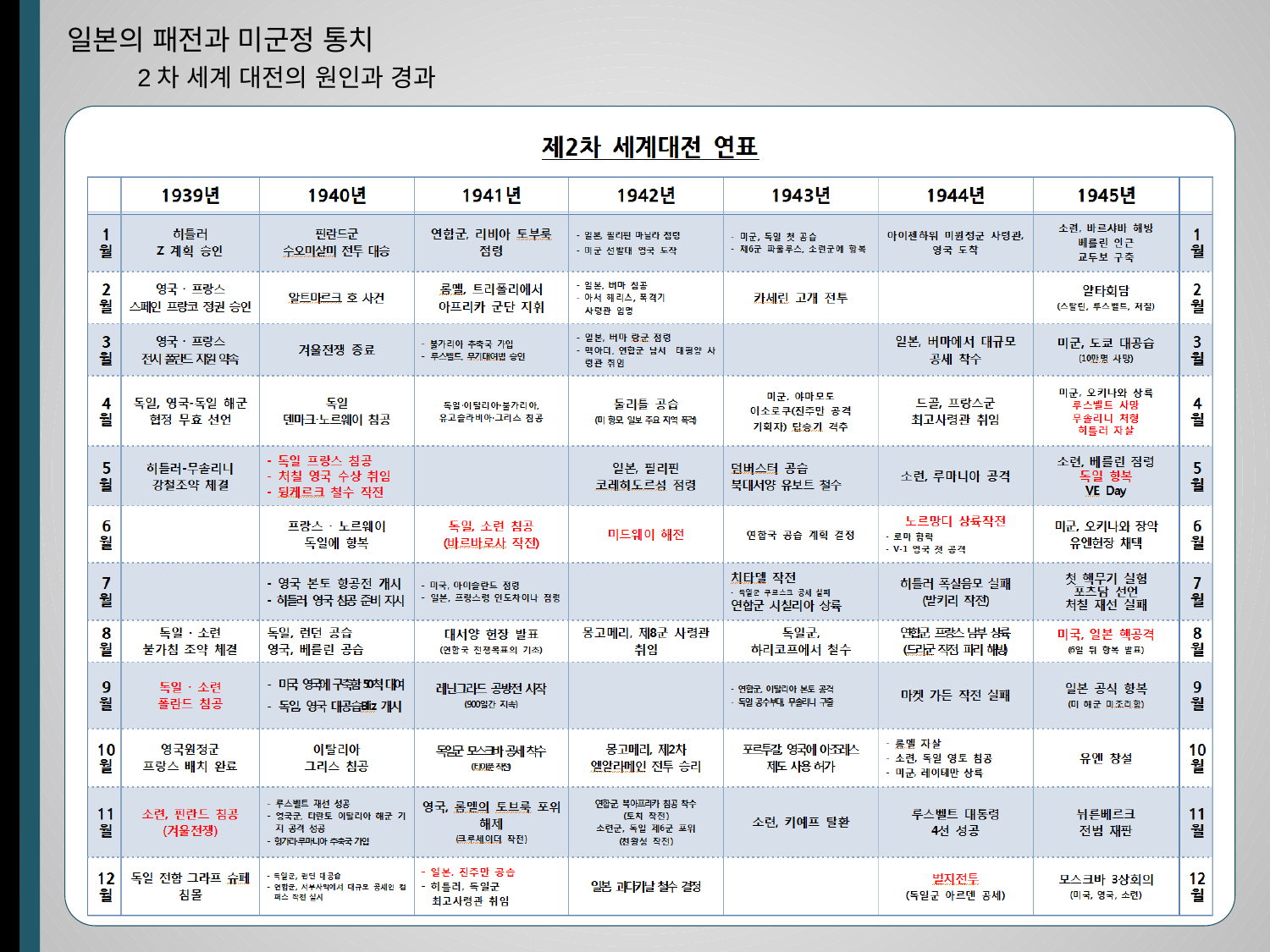

일본의 패전과 미군정 통치
2차 세계 대전의 원인과 경과